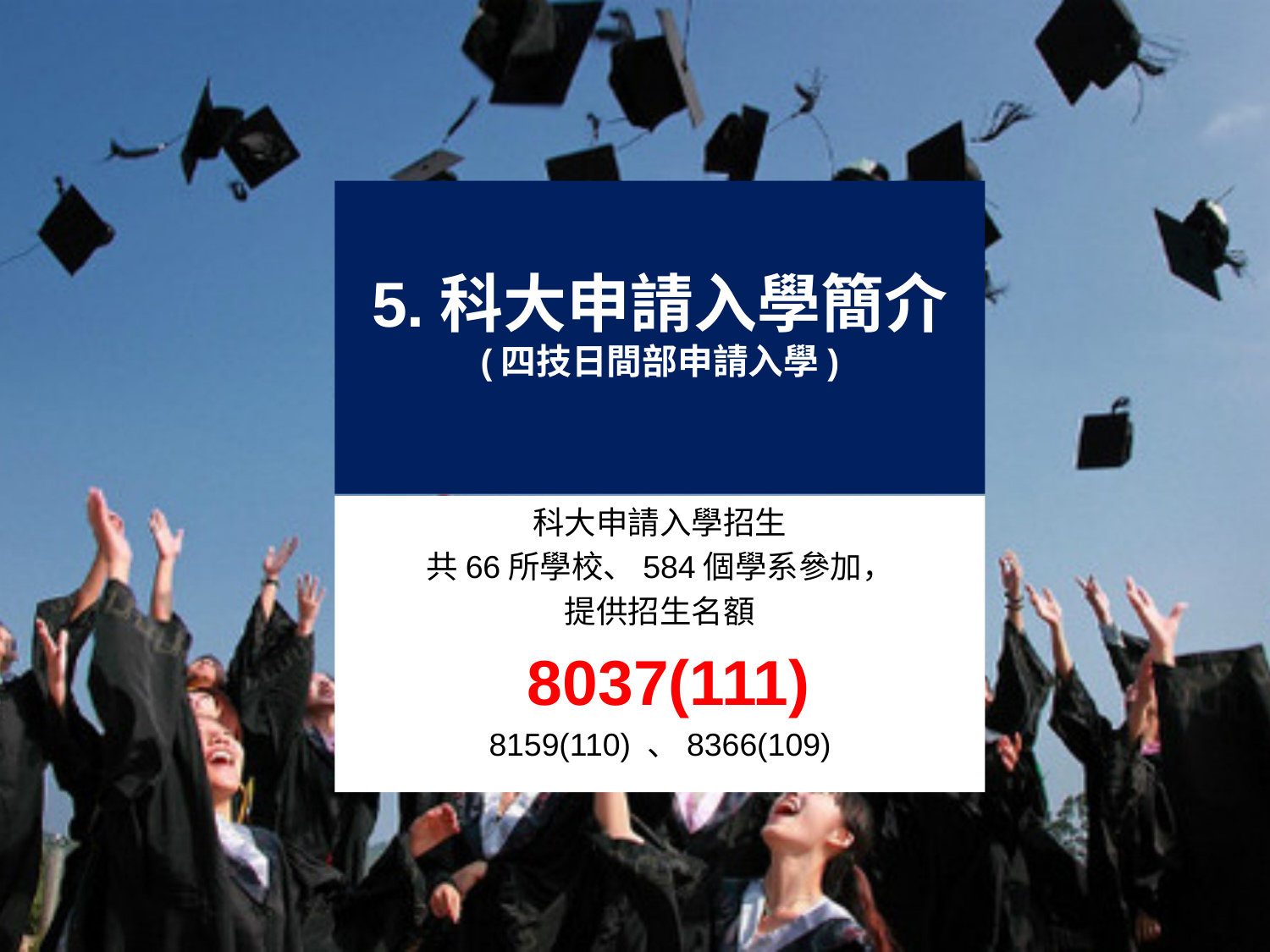

5.科大申請入學簡介
(四技日間部申請入學)

科大申請入學招生
共66所學校、584個學系參加，
提供招生名額
 8037(111)
8159(110) 、8366(109)